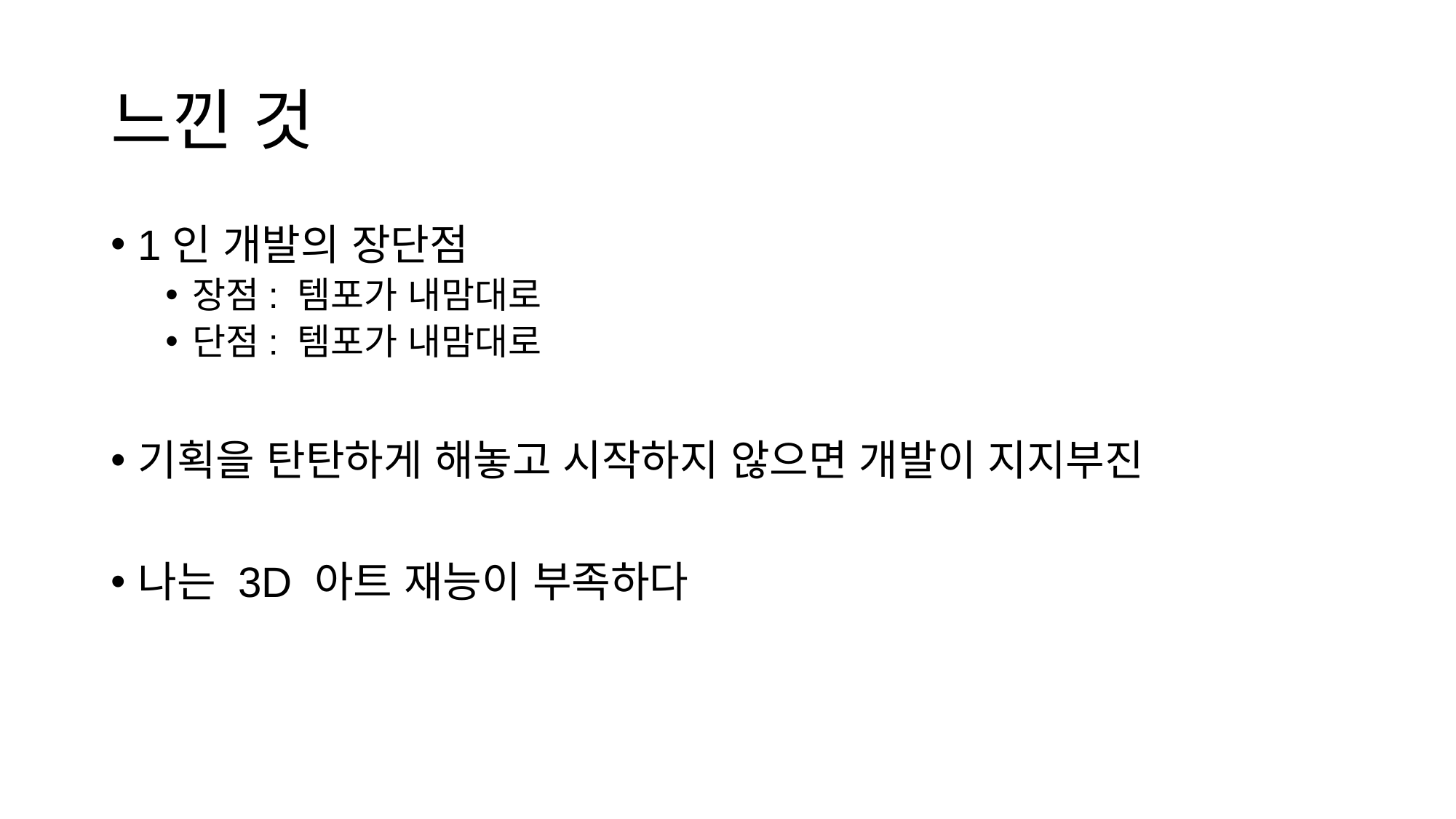

# 느낀 것
1인 개발의 장단점
장점: 템포가 내맘대로
단점: 템포가 내맘대로

기획을 탄탄하게 해놓고 시작하지 않으면 개발이 지지부진

나는 3D 아트 재능이 부족하다